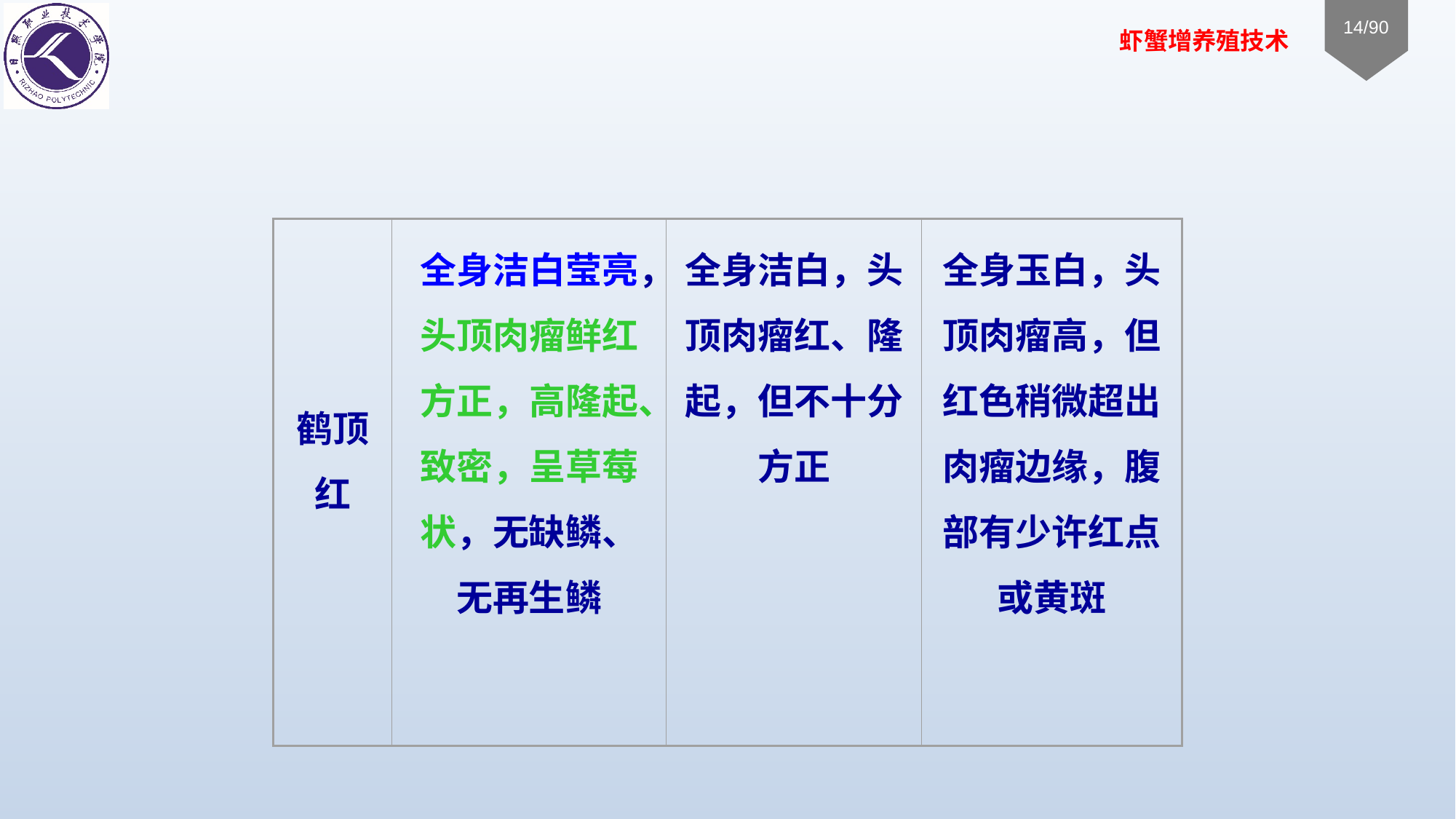

鹤顶红

全身洁白莹亮，头顶肉瘤鲜红方正，高隆起、致密，呈草莓状，无缺鳞、无再生鳞

全身洁白，头顶肉瘤红、隆起，但不十分方正

全身玉白，头顶肉瘤高，但红色稍微超出肉瘤边缘，腹部有少许红点或黄斑